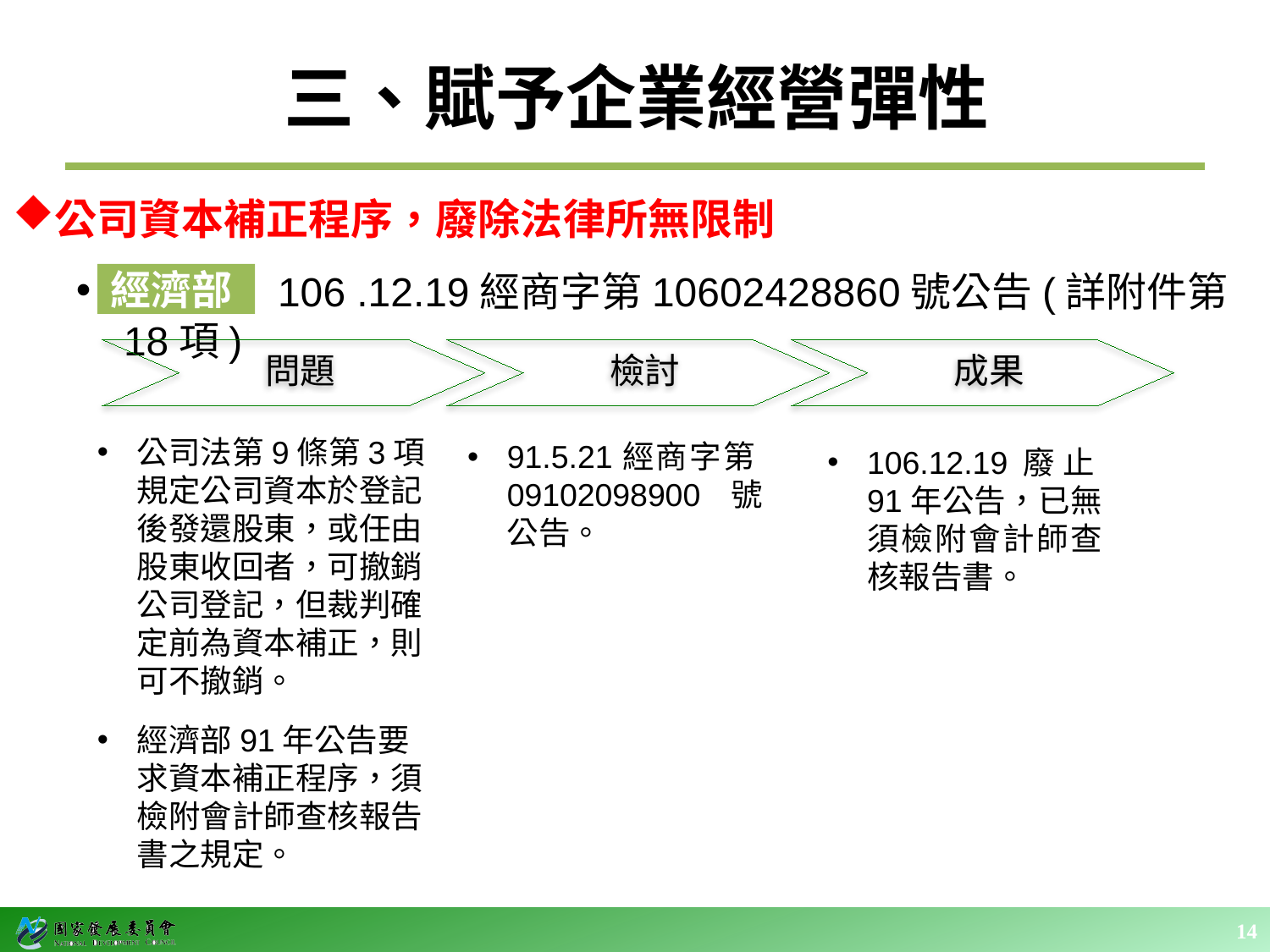

# 三、賦予企業經營彈性
公司資本補正程序，廢除法律所無限制
             106 .12.19經商字第10602428860號公告(詳附件第18項)
經濟部
問題
檢討
成果
公司法第9條第3項規定公司資本於登記後發還股東，或任由股東收回者，可撤銷公司登記，但裁判確定前為資本補正，則可不撤銷。
經濟部91年公告要求資本補正程序，須檢附會計師查核報告書之規定。
91.5.21經商字第09102098900號公告。
106.12.19廢止91年公告，已無須檢附會計師查核報告書。

14